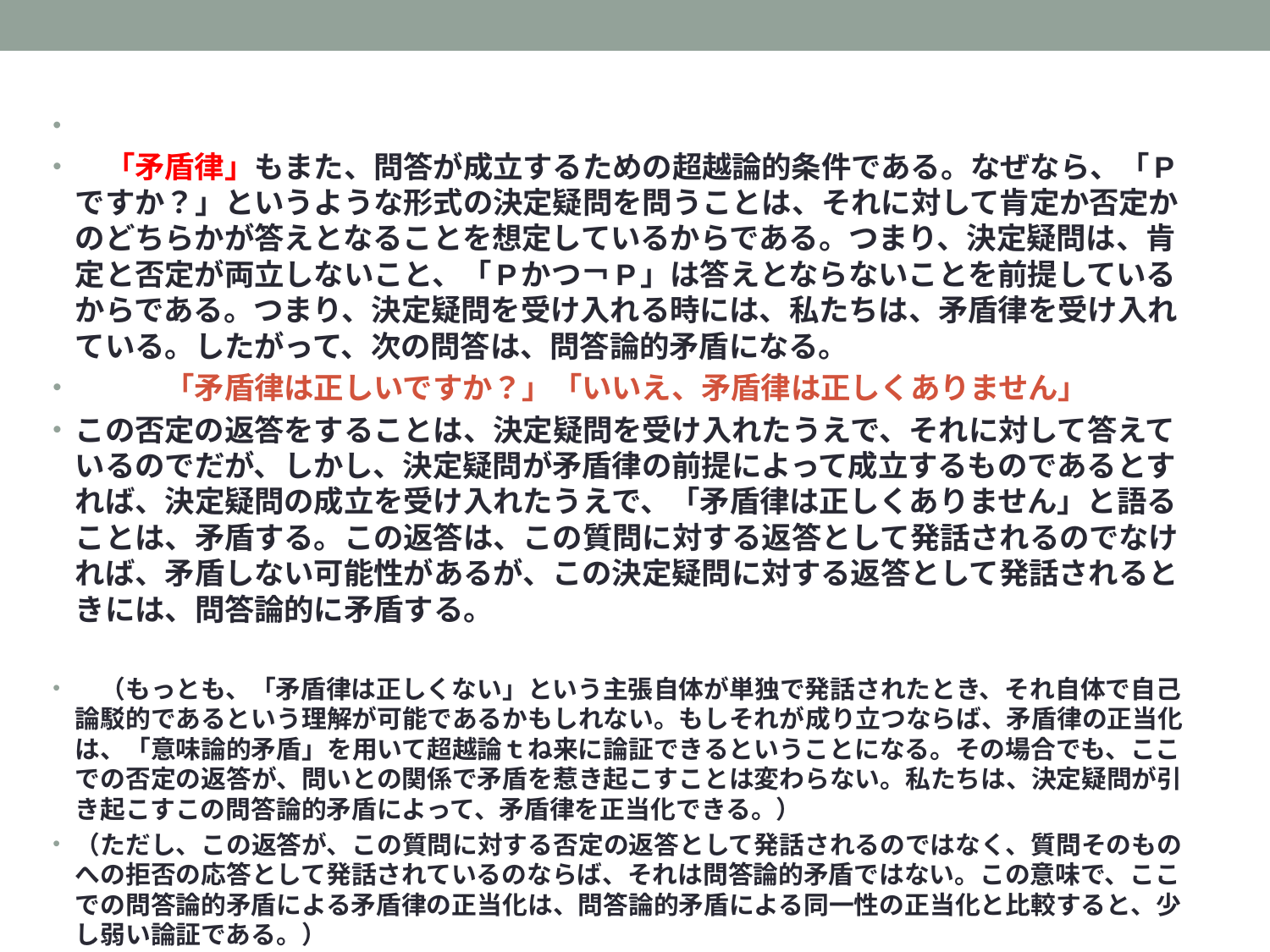

「矛盾律」もまた、問答が成立するための超越論的条件である。なぜなら、「Pですか？」というような形式の決定疑問を問うことは、それに対して肯定か否定かのどちらかが答えとなることを想定しているからである。つまり、決定疑問は、肯定と否定が両立しないこと、「Pかつ￢P」は答えとならないことを前提しているからである。つまり、決定疑問を受け入れる時には、私たちは、矛盾律を受け入れている。したがって、次の問答は、問答論的矛盾になる。
　　　「矛盾律は正しいですか？」「いいえ、矛盾律は正しくありません」
この否定の返答をすることは、決定疑問を受け入れたうえで、それに対して答えているのでだが、しかし、決定疑問が矛盾律の前提によって成立するものであるとすれば、決定疑問の成立を受け入れたうえで、「矛盾律は正しくありません」と語ることは、矛盾する。この返答は、この質問に対する返答として発話されるのでなければ、矛盾しない可能性があるが、この決定疑問に対する返答として発話されるときには、問答論的に矛盾する。

　（もっとも、「矛盾律は正しくない」という主張自体が単独で発話されたとき、それ自体で自己論駁的であるという理解が可能であるかもしれない。もしそれが成り立つならば、矛盾律の正当化は、「意味論的矛盾」を用いて超越論ｔね来に論証できるということになる。その場合でも、ここでの否定の返答が、問いとの関係で矛盾を惹き起こすことは変わらない。私たちは、決定疑問が引き起こすこの問答論的矛盾によって、矛盾律を正当化できる。）
（ただし、この返答が、この質問に対する否定の返答として発話されるのではなく、質問そのものへの拒否の応答として発話されているのならば、それは問答論的矛盾ではない。この意味で、ここでの問答論的矛盾による矛盾律の正当化は、問答論的矛盾による同一性の正当化と比較すると、少し弱い論証である。）